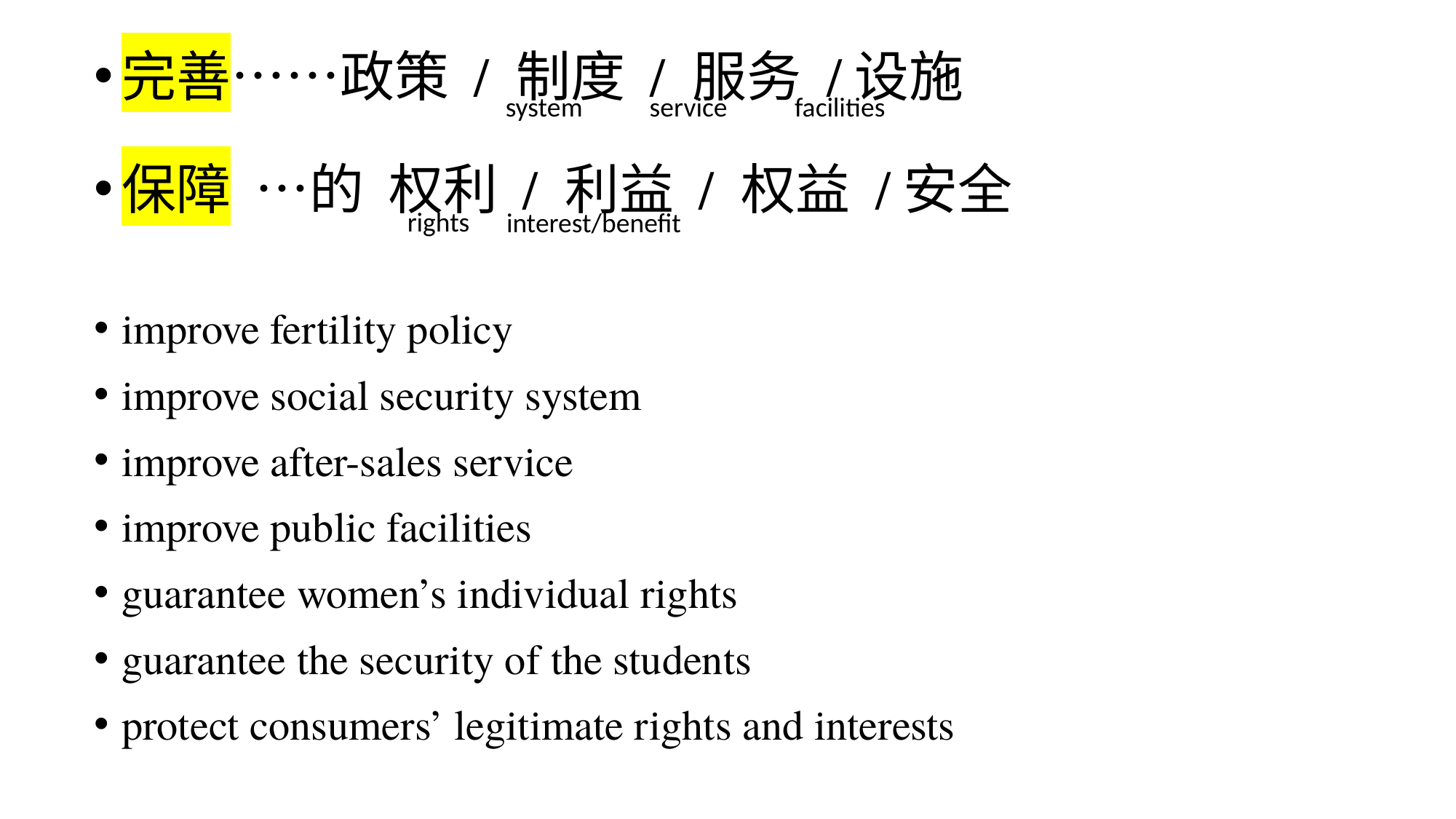

完善……政策 / 制度 / 服务 /设施
保障  …的  权利 / 利益 / 权益 /安全

improve fertility policy
improve social security system
improve after-sales service
improve public facilities
guarantee women’s individual rights
guarantee the security of the students
protect consumers’ legitimate rights and interests

system
service
facilities
rights
interest/benefit